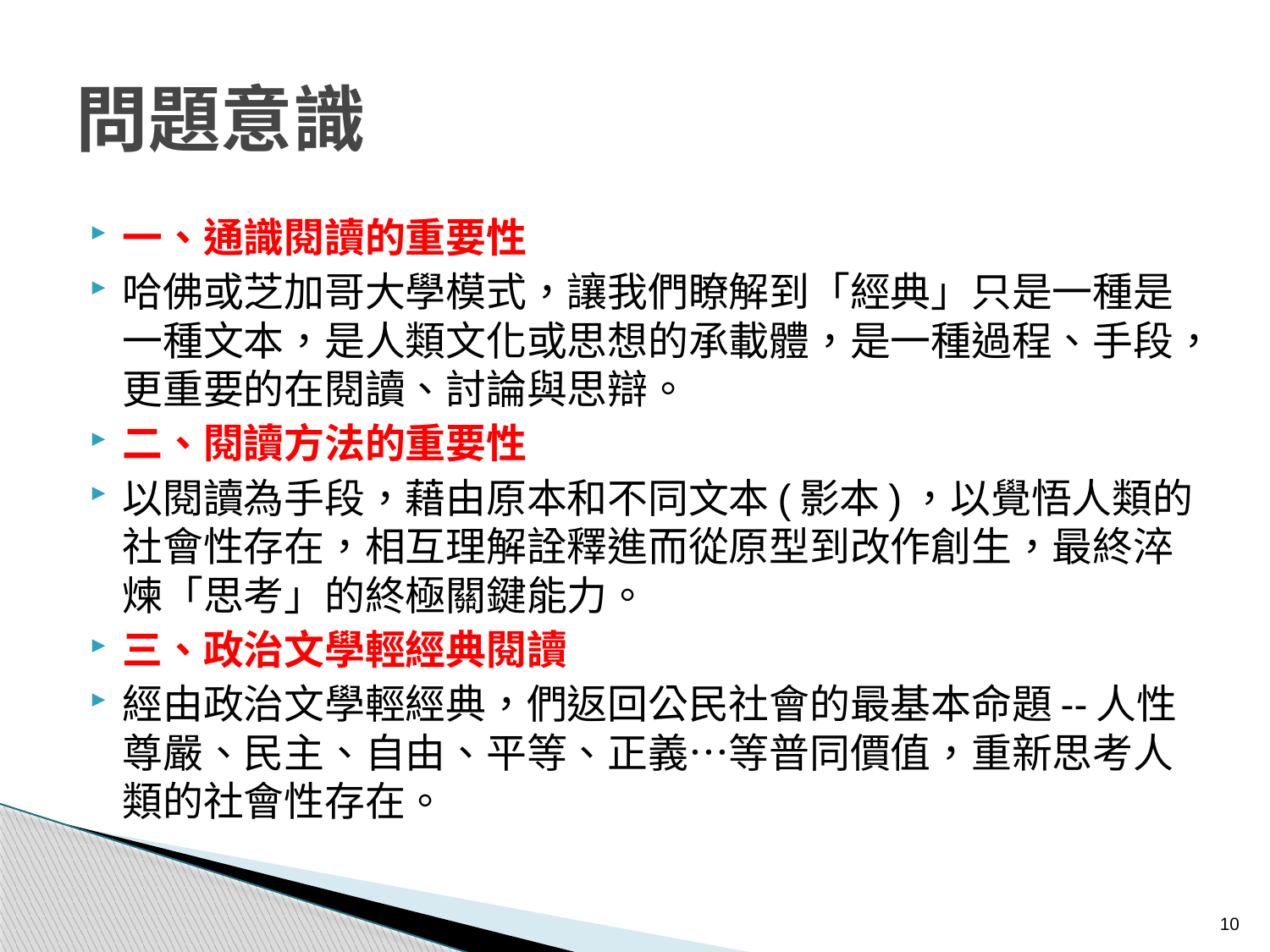

# 問題意識
一、通識閱讀的重要性
哈佛或芝加哥大學模式，讓我們瞭解到「經典」只是一種是一種文本，是人類文化或思想的承載體，是一種過程、手段，更重要的在閱讀、討論與思辯。
二、閱讀方法的重要性
以閱讀為手段，藉由原本和不同文本(影本)，以覺悟人類的社會性存在，相互理解詮釋進而從原型到改作創生，最終淬煉「思考」的終極關鍵能力。
三、政治文學輕經典閱讀
經由政治文學輕經典，們返回公民社會的最基本命題--人性尊嚴、民主、自由、平等、正義…等普同價值，重新思考人類的社會性存在。
10